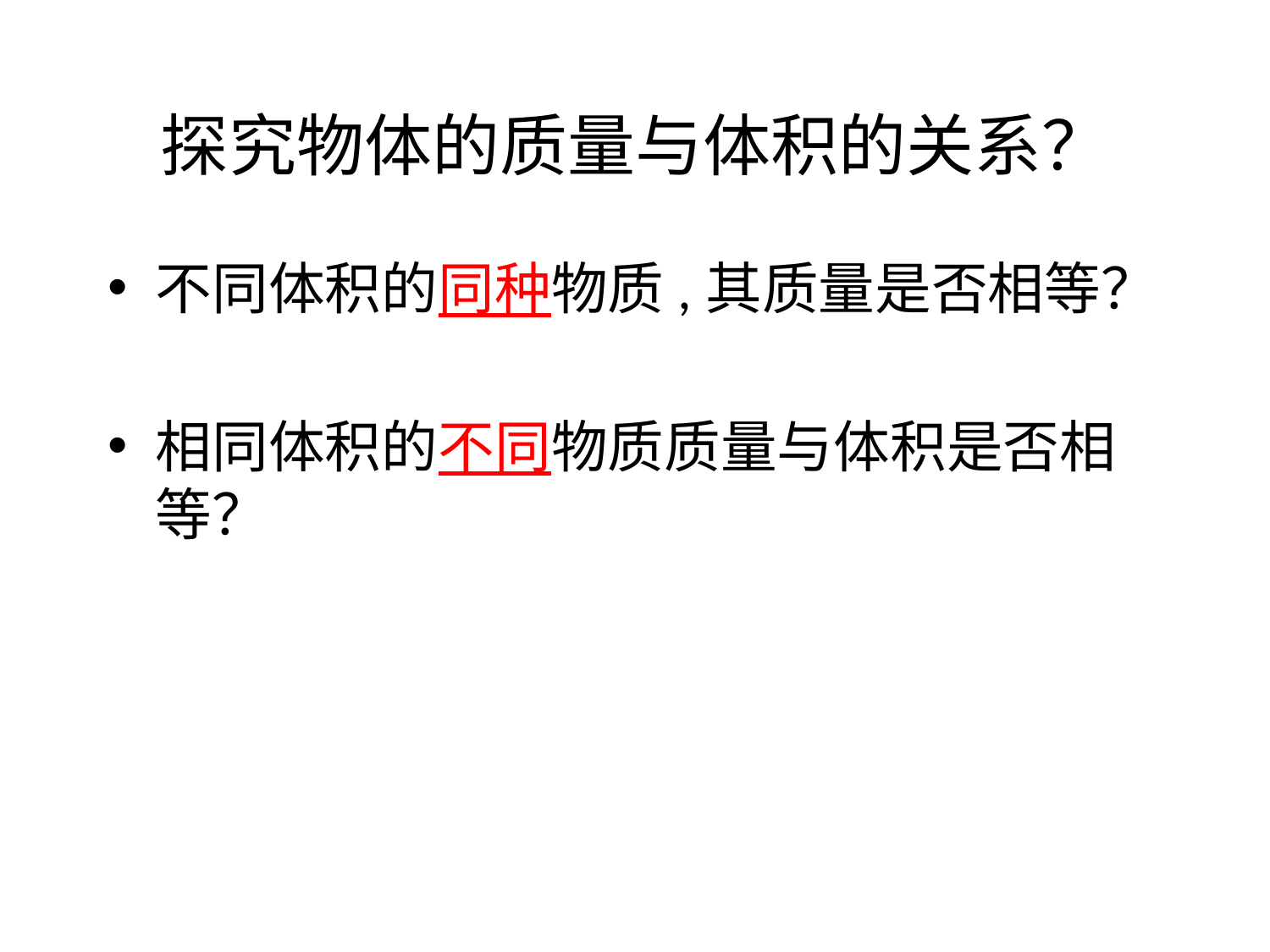

# 探究物体的质量与体积的关系？
不同体积的同种物质,其质量是否相等？

相同体积的不同物质质量与体积是否相等？